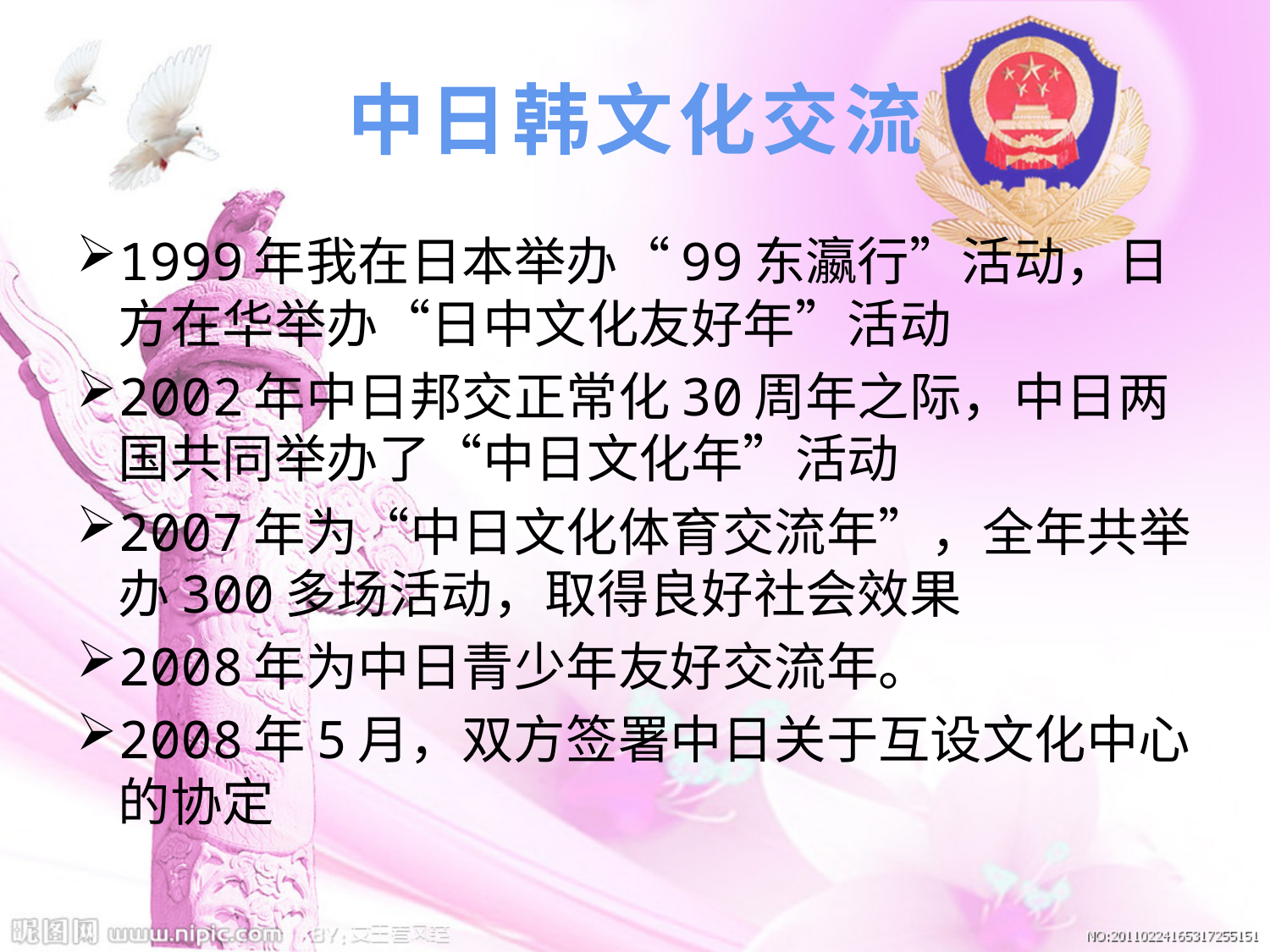

# 中日韩文化交流
1999年我在日本举办“99东瀛行”活动，日方在华举办“日中文化友好年”活动
2002年中日邦交正常化30周年之际，中日两国共同举办了“中日文化年”活动
2007年为“中日文化体育交流年”，全年共举办300多场活动，取得良好社会效果
2008年为中日青少年友好交流年。
2008年5月，双方签署中日关于互设文化中心的协定